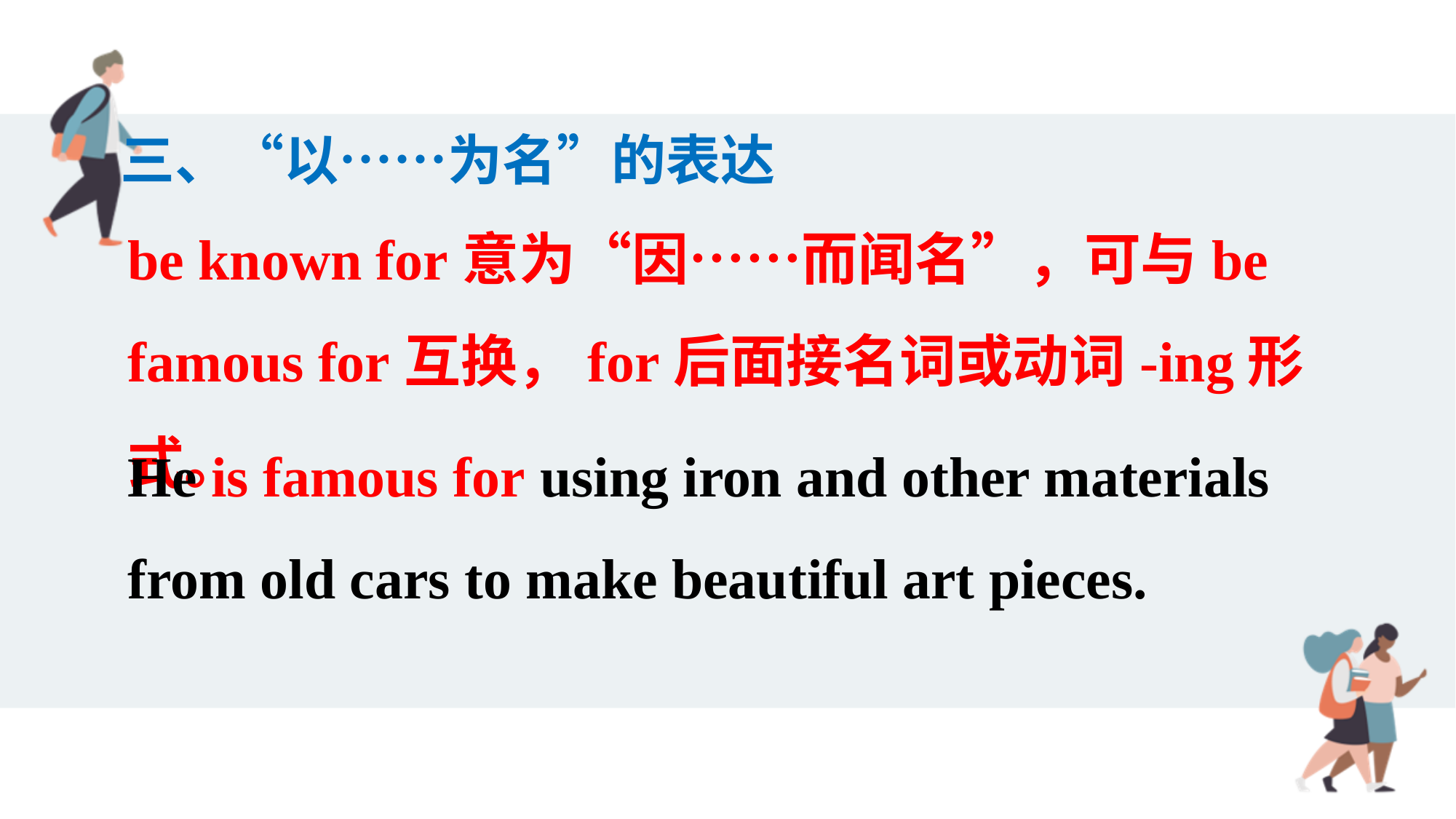

三、“以……为名”的表达
be known for意为“因……而闻名”，可与be famous for互换，for后面接名词或动词-ing形式。
He is famous for using iron and other materials from old cars to make beautiful art pieces.